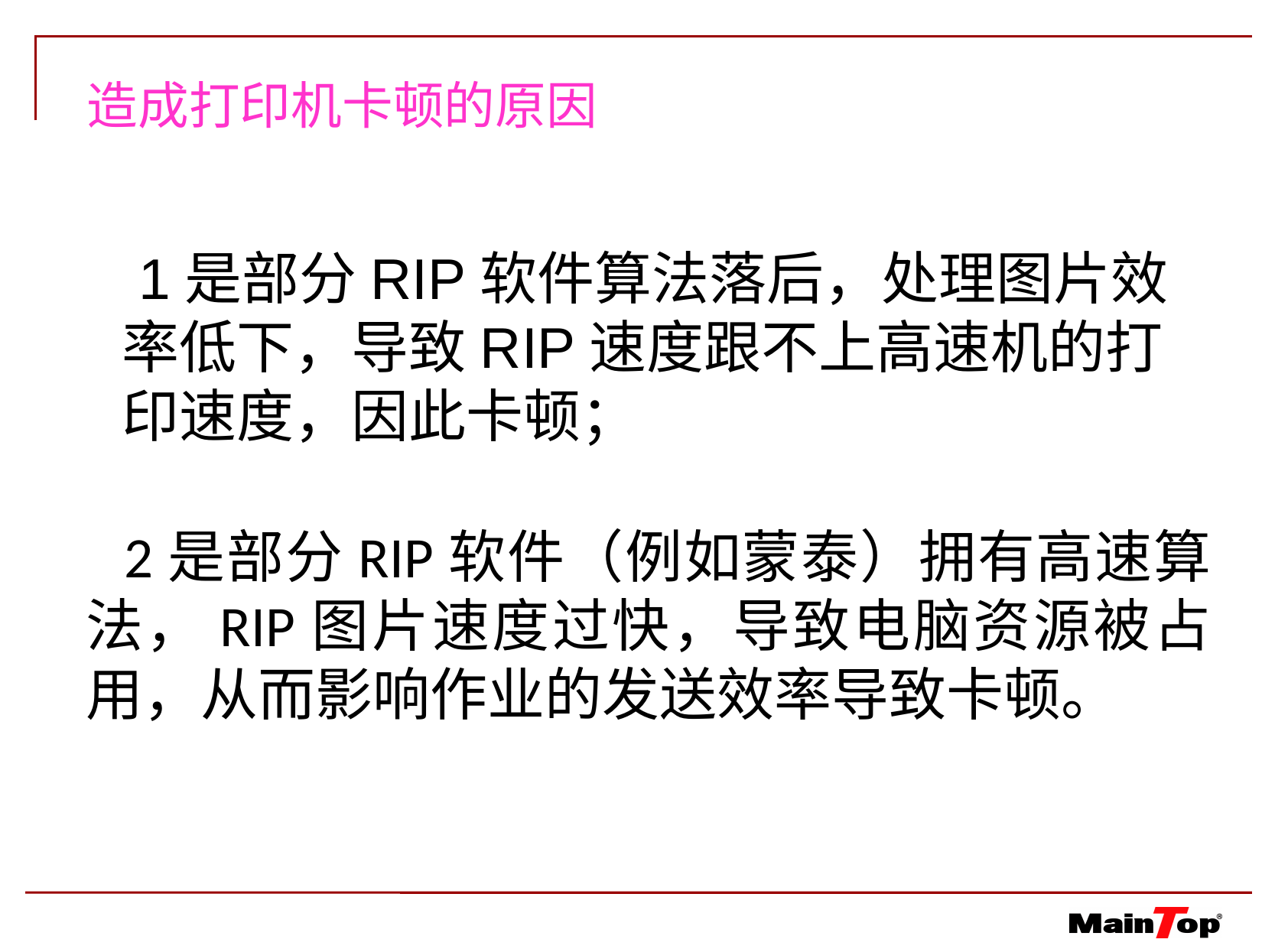

造成打印机卡顿的原因

    1是部分RIP软件算法落后，处理图片效率低下，导致RIP速度跟不上高速机的打印速度，因此卡顿；

2是部分RIP软件（例如蒙泰）拥有高速算法，RIP图片速度过快，导致电脑资源被占用，从而影响作业的发送效率导致卡顿。